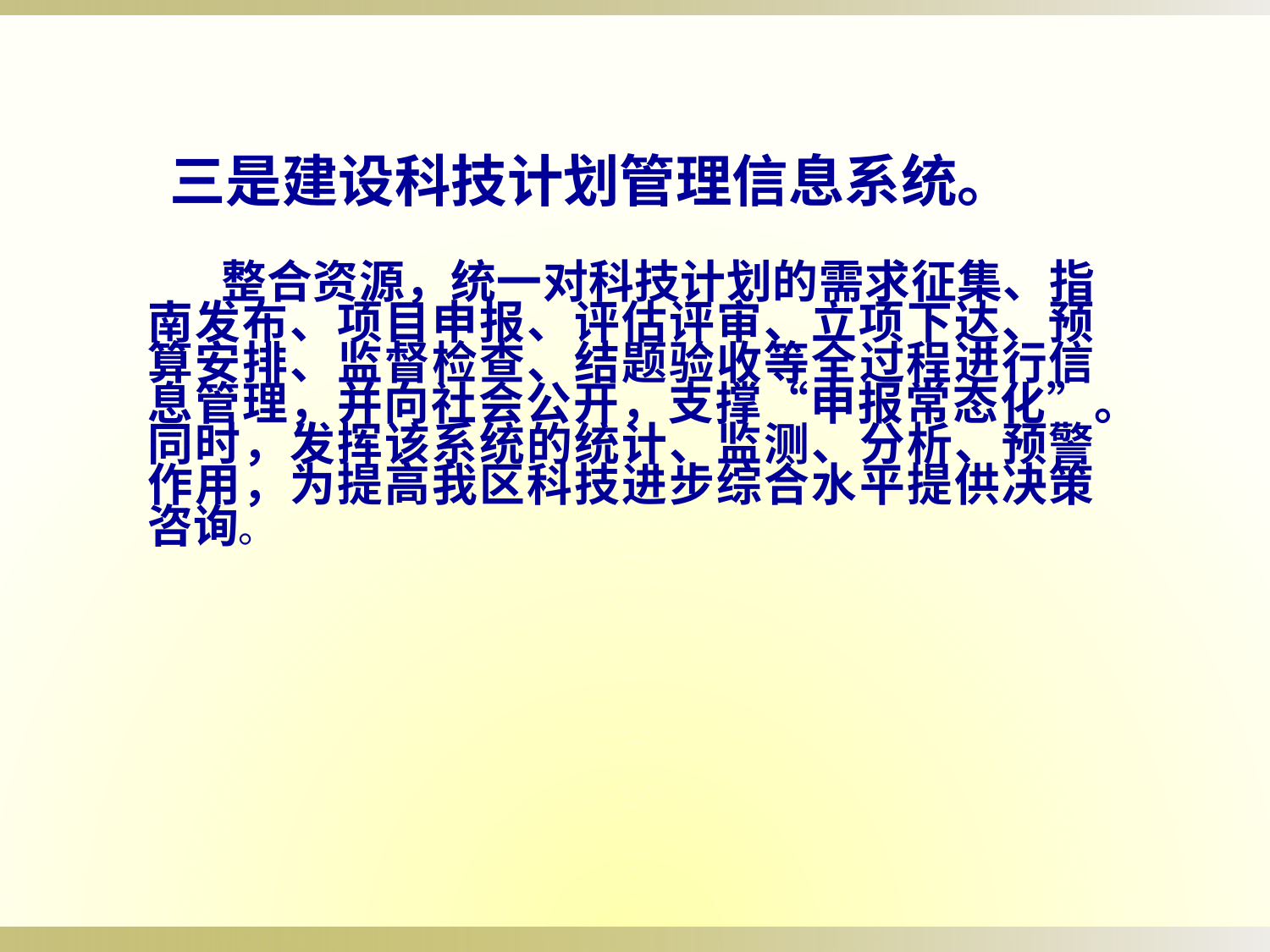

三是建设科技计划管理信息系统。

      整合资源，统一对科技计划的需求征集、指南发布、项目申报、评估评审、立项下达、预算安排、监督检查、结题验收等全过程进行信息管理，并向社会公开，支撑“申报常态化”。同时，发挥该系统的统计、监测、分析、预警作用，为提高我区科技进步综合水平提供决策咨询。